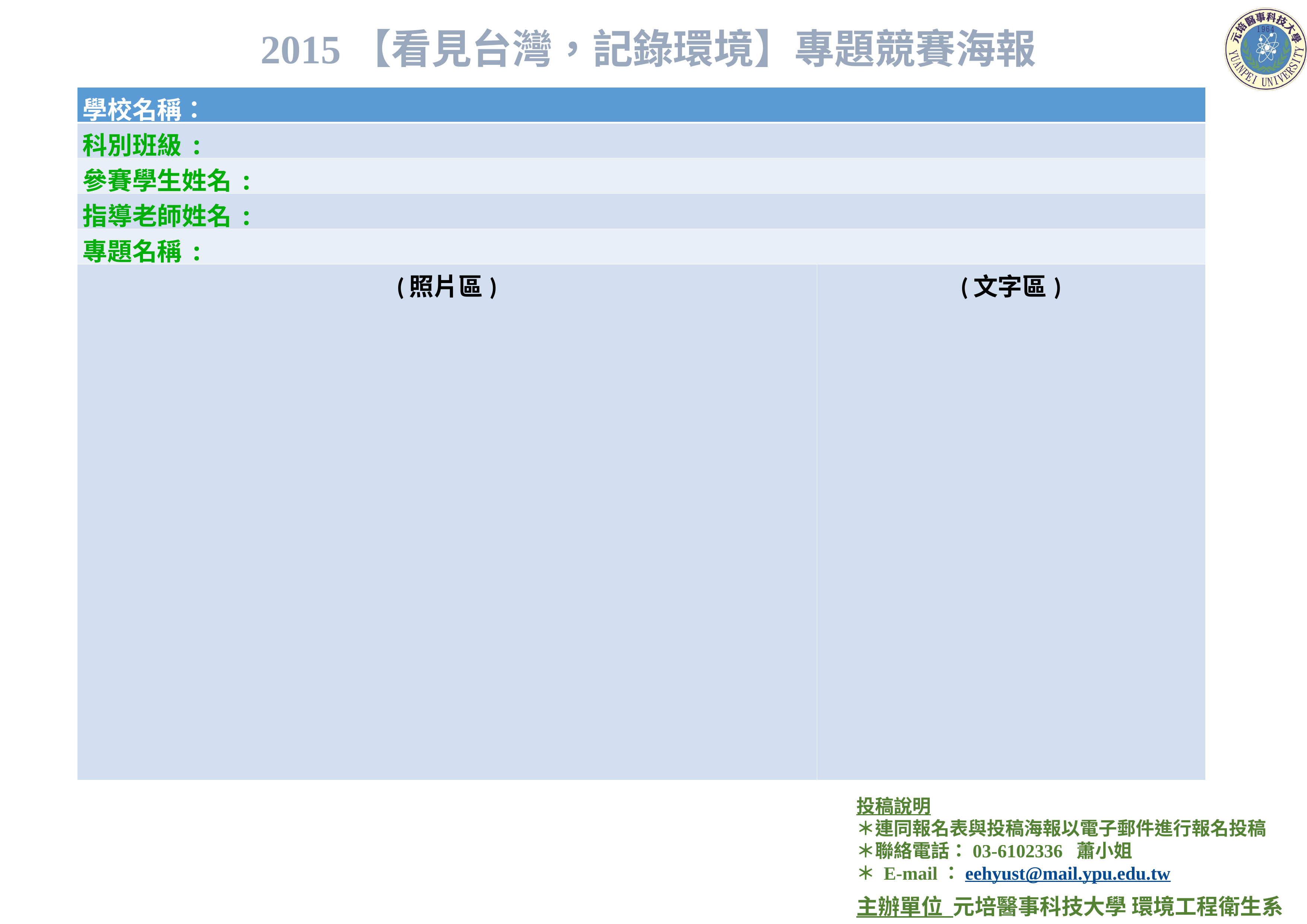

2015【看見台灣，記錄環境】專題競賽海報
| 學校名稱： |  |
| --- | --- |
| 科別班級: |  |
| 參賽學生姓名: |  |
| 指導老師姓名: |  |
| 專題名稱: |  |
| (照片區) | (文字區) |
投稿說明
＊連同報名表與投稿海報以電子郵件進行報名投稿
＊聯絡電話：03-6102336  蕭小姐
＊ E-mail：eehyust@mail.ypu.edu.tw
主辦單位  元培醫事科技大學 環境工程衛生系